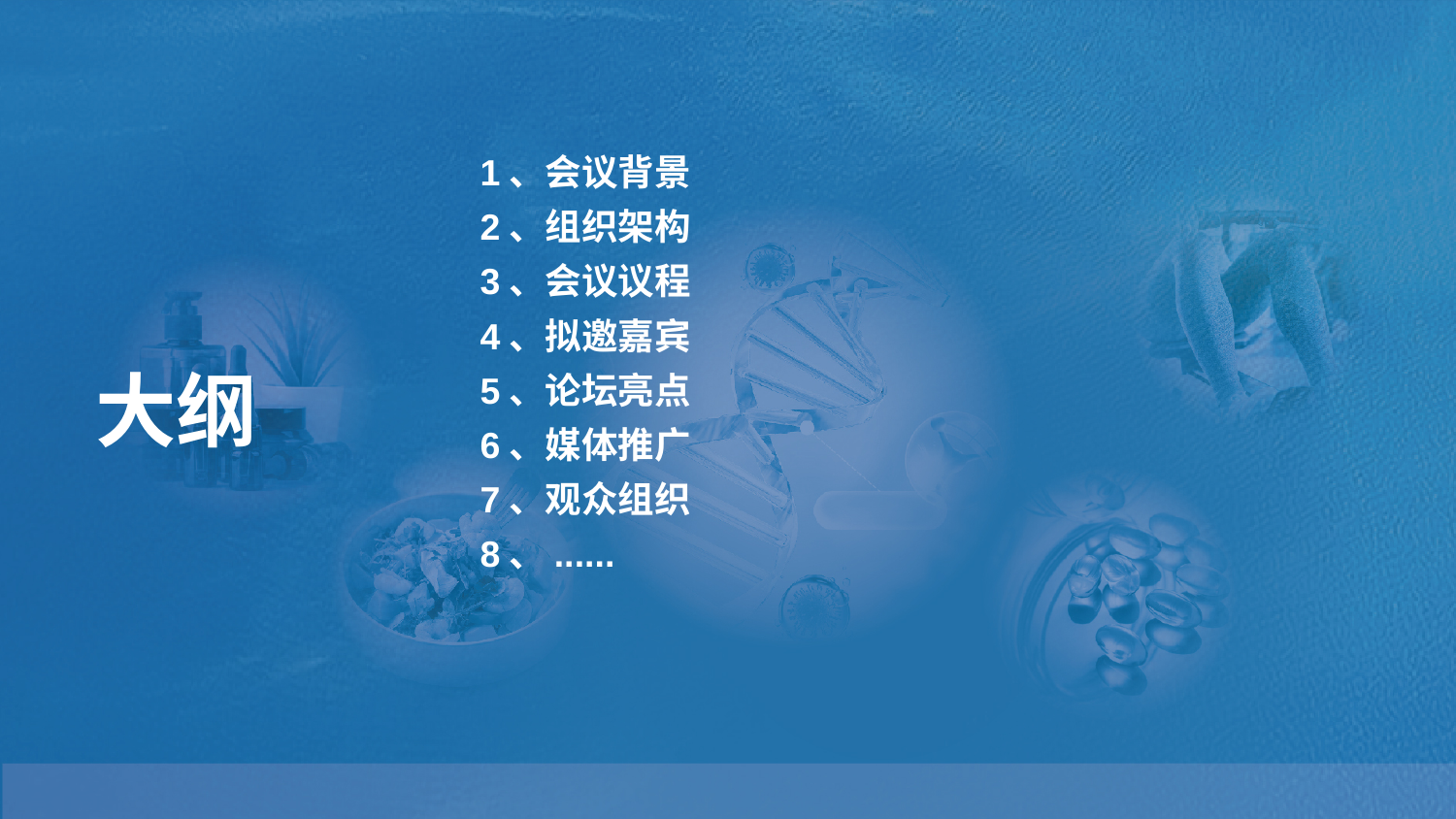

1、会议背景
2、组织架构
3、会议议程
4、拟邀嘉宾
5、论坛亮点
6、媒体推广
7、观众组织
8、......
大纲